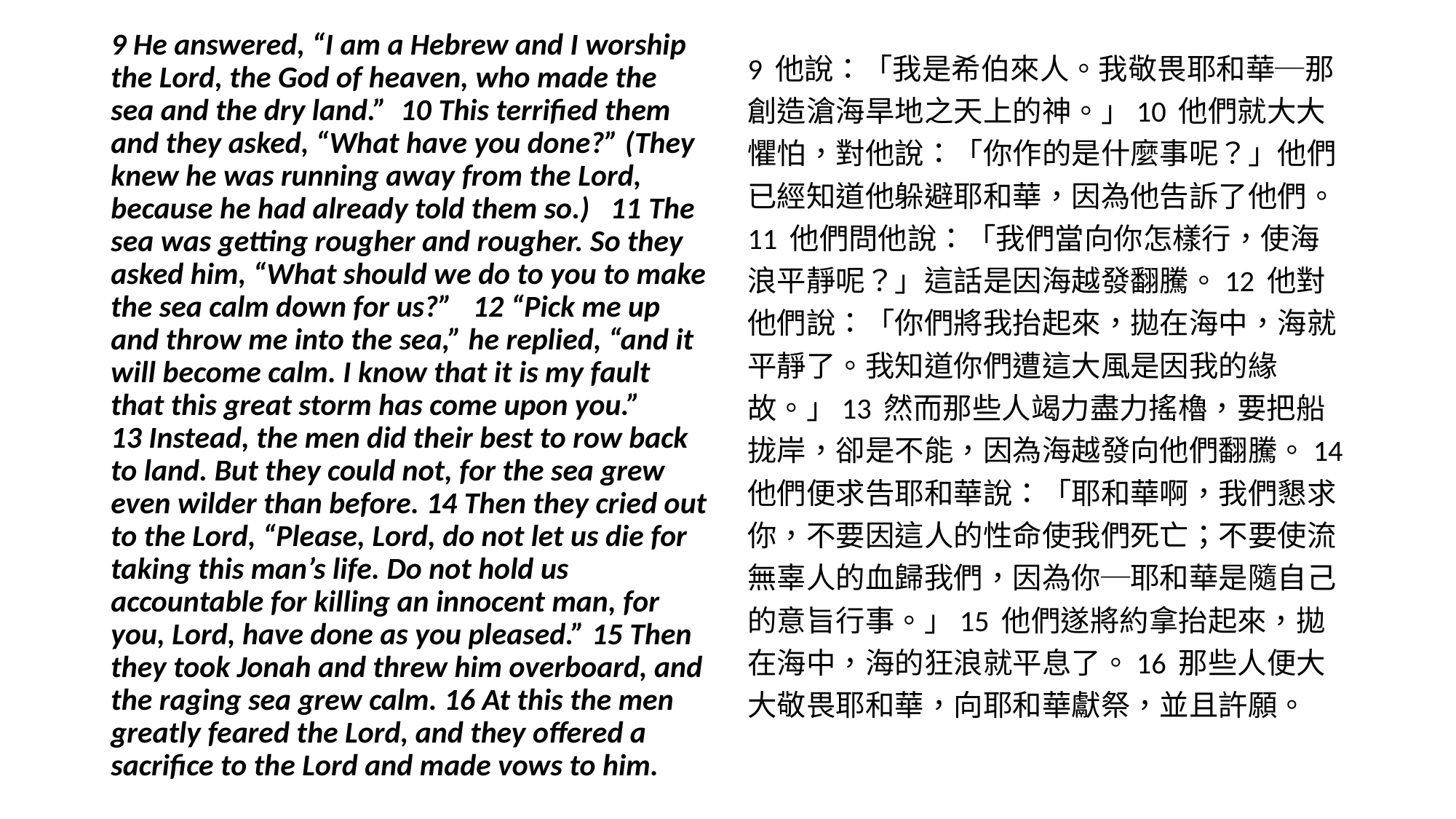

9 He answered, “I am a Hebrew and I worship the Lord, the God of heaven, who made the sea and the dry land.”  10 This terrified them and they asked, “What have you done?” (They knew he was running away from the Lord, because he had already told them so.)   11 The sea was getting rougher and rougher. So they asked him, “What should we do to you to make the sea calm down for us?”   12 “Pick me up and throw me into the sea,” he replied, “and it will become calm. I know that it is my fault that this great storm has come upon you.”    13 Instead, the men did their best to row back to land. But they could not, for the sea grew even wilder than before. 14 Then they cried out to the Lord, “Please, Lord, do not let us die for taking this man’s life. Do not hold us accountable for killing an innocent man, for you, Lord, have done as you pleased.” 15 Then they took Jonah and threw him overboard, and the raging sea grew calm. 16 At this the men greatly feared the Lord, and they offered a sacrifice to the Lord and made vows to him.
9 他說：「我是希伯來人。我敬畏耶和華─那創造滄海旱地之天上的神。」10 他們就大大懼怕，對他說：「你作的是什麼事呢？」他們已經知道他躲避耶和華，因為他告訴了他們。11 他們問他說：「我們當向你怎樣行，使海浪平靜呢？」這話是因海越發翻騰。12 他對他們說：「你們將我抬起來，拋在海中，海就平靜了。我知道你們遭這大風是因我的緣故。」13 然而那些人竭力盡力搖櫓，要把船拢岸，卻是不能，因為海越發向他們翻騰。14 他們便求告耶和華說：「耶和華啊，我們懇求你，不要因這人的性命使我們死亡；不要使流無辜人的血歸我們，因為你─耶和華是隨自己的意旨行事。」15 他們遂將約拿抬起來，拋在海中，海的狂浪就平息了。16 那些人便大大敬畏耶和華，向耶和華獻祭，並且許願。